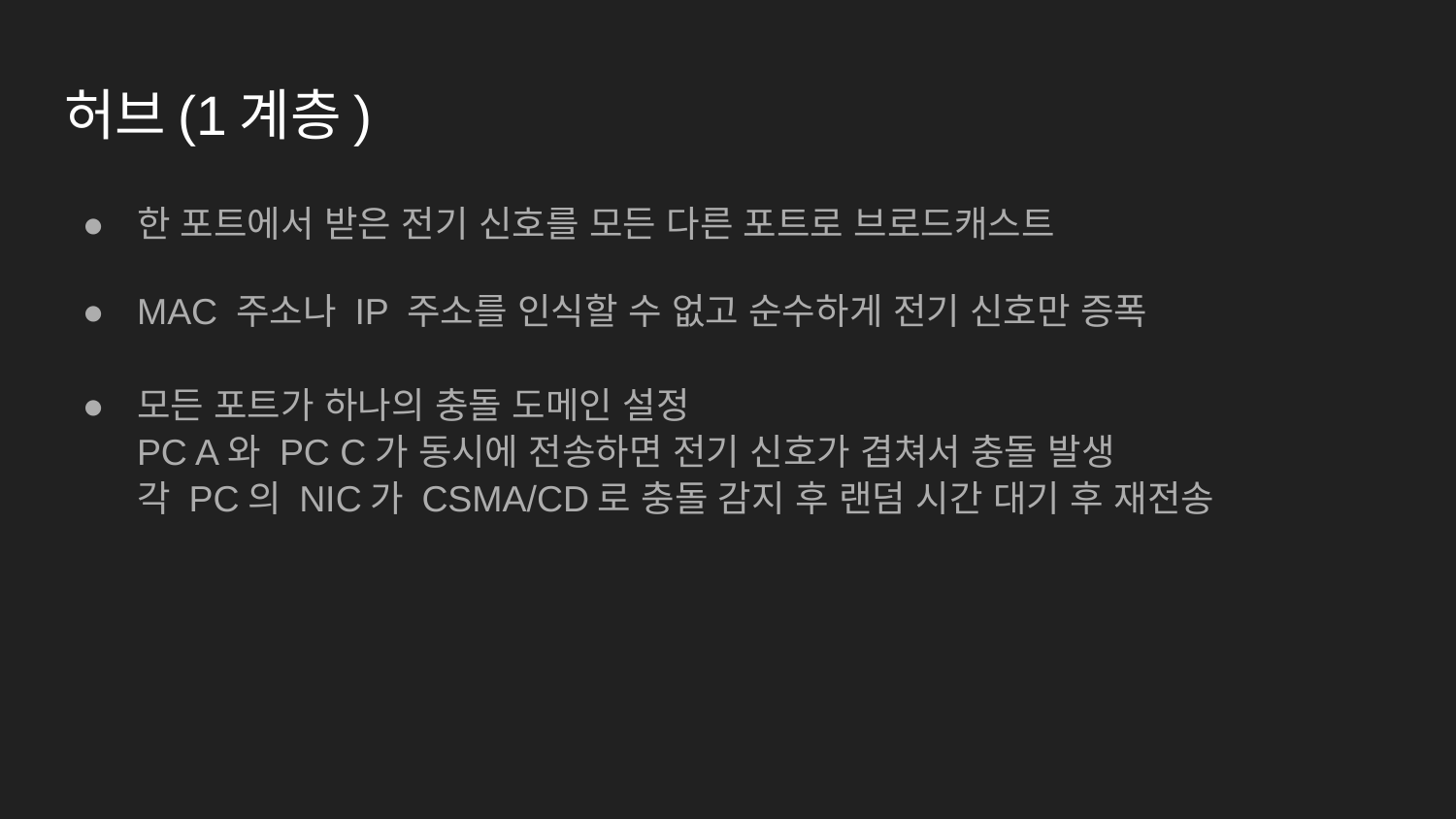

# 허브(1계층)
한 포트에서 받은 전기 신호를 모든 다른 포트로 브로드캐스트
MAC 주소나 IP 주소를 인식할 수 없고 순수하게 전기 신호만 증폭
모든 포트가 하나의 충돌 도메인 설정
PC A와 PC C가 동시에 전송하면 전기 신호가 겹쳐서 충돌 발생
각 PC의 NIC가 CSMA/CD로 충돌 감지 후 랜덤 시간 대기 후 재전송